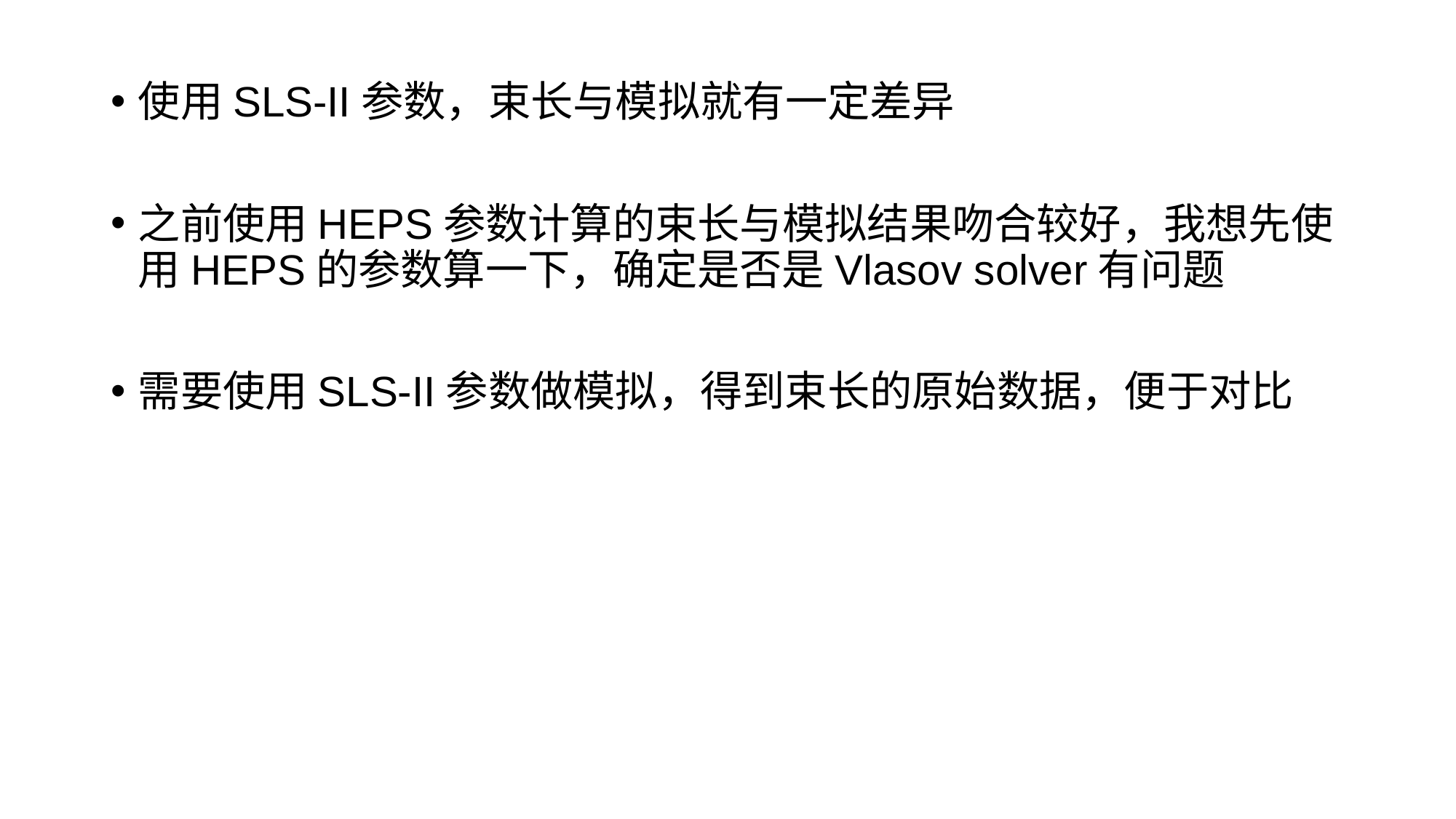

使用SLS-II参数，束长与模拟就有一定差异

之前使用HEPS参数计算的束长与模拟结果吻合较好，我想先使用HEPS的参数算一下，确定是否是Vlasov solver有问题

需要使用SLS-II参数做模拟，得到束长的原始数据，便于对比